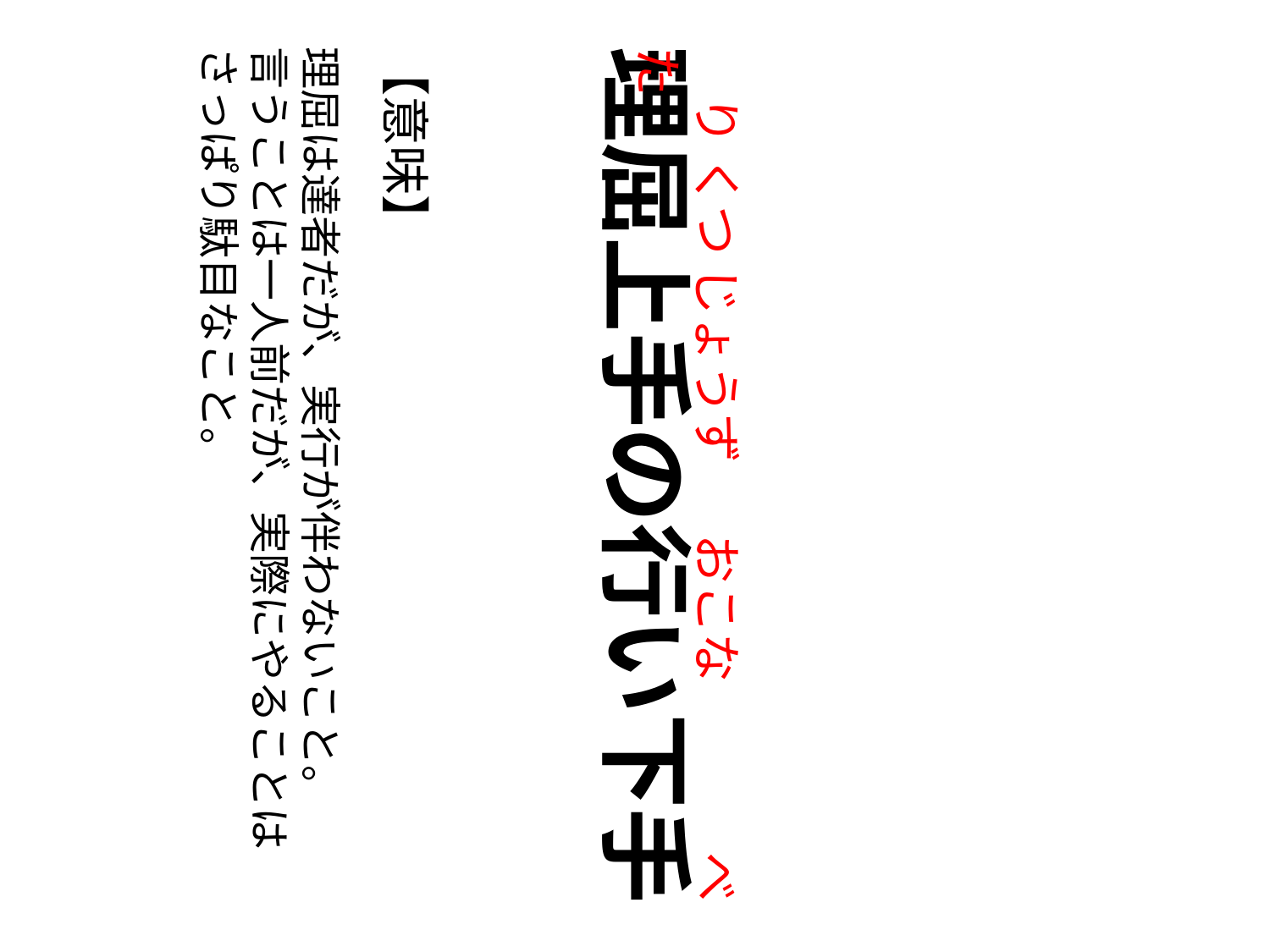

【意味】

理屈は達者だが、実行が伴わないこと。
言うことは一人前だが、実際にやることはさっぱり駄目なこと。
　り くつ じょうず　  おこな　　　  べた
理屈上手の行い下手